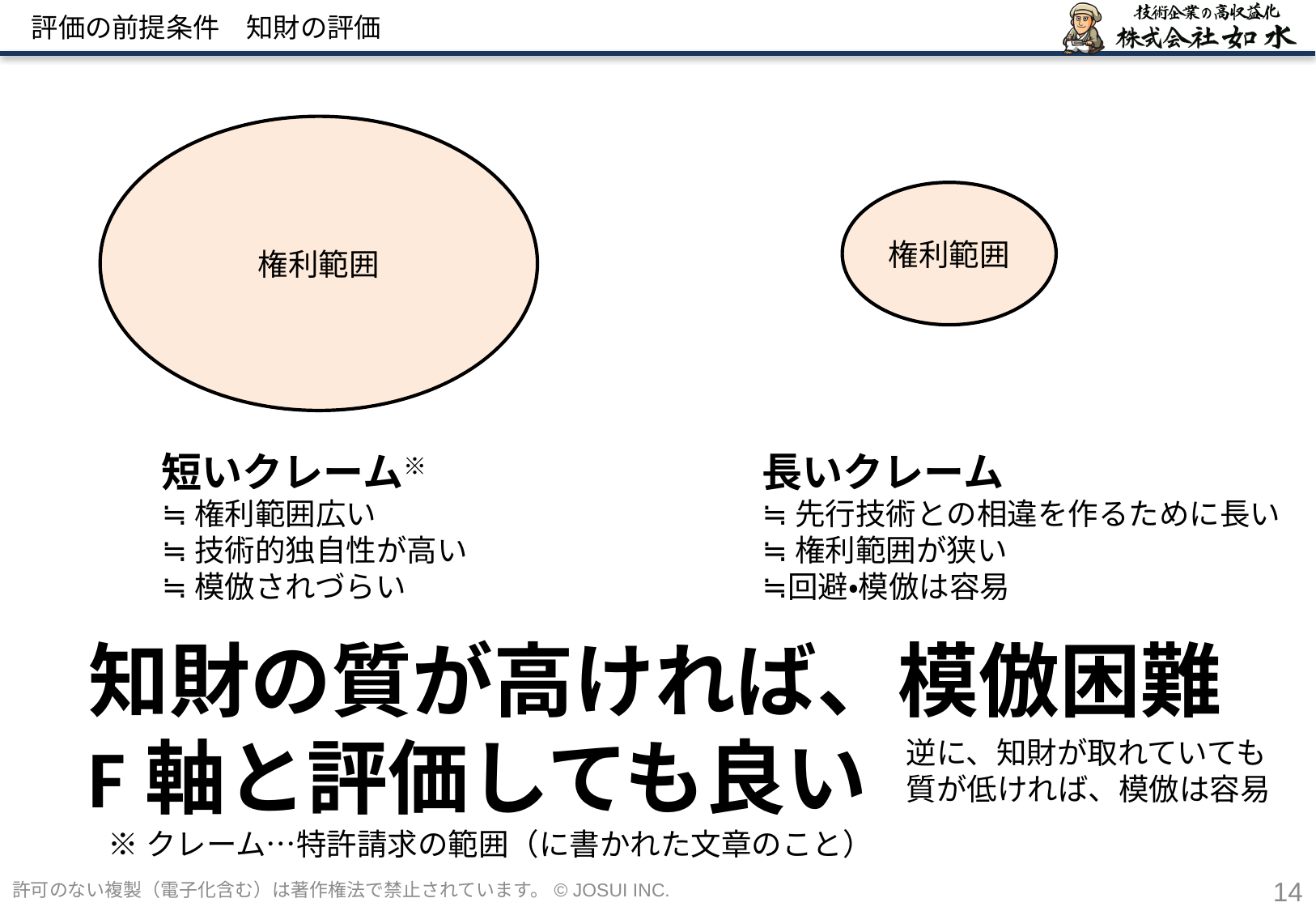

# 評価の前提条件　知財の評価
権利範囲
権利範囲
短いクレーム※
≒権利範囲広い
≒技術的独自性が高い
≒模倣されづらい
長いクレーム
≒先行技術との相違を作るために長い
≒権利範囲が狭い
≒回避・模倣は容易
知財の質が高ければ、模倣困難
F軸と評価しても良い
逆に、知財が取れていても質が低ければ、模倣は容易
※クレーム…特許請求の範囲（に書かれた文章のこと）
許可のない複製（電子化含む）は著作権法で禁止されています。© JOSUI INC.
14